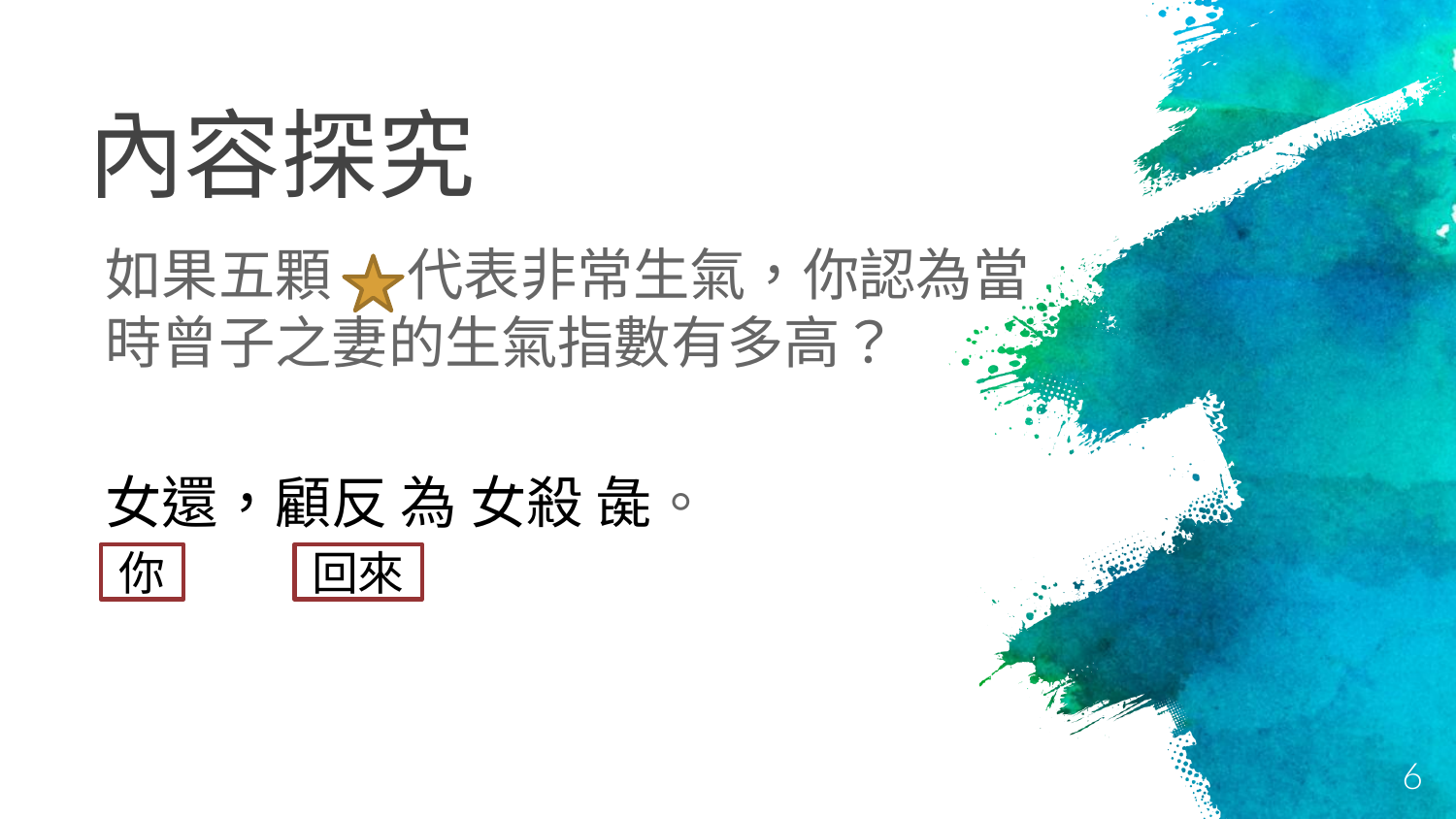

# 內容探究
如果五顆      代表非常生氣，你認為當時曾子之妻的生氣指數有多高？

女還，顧反 為 女殺 彘。

你
回來
6